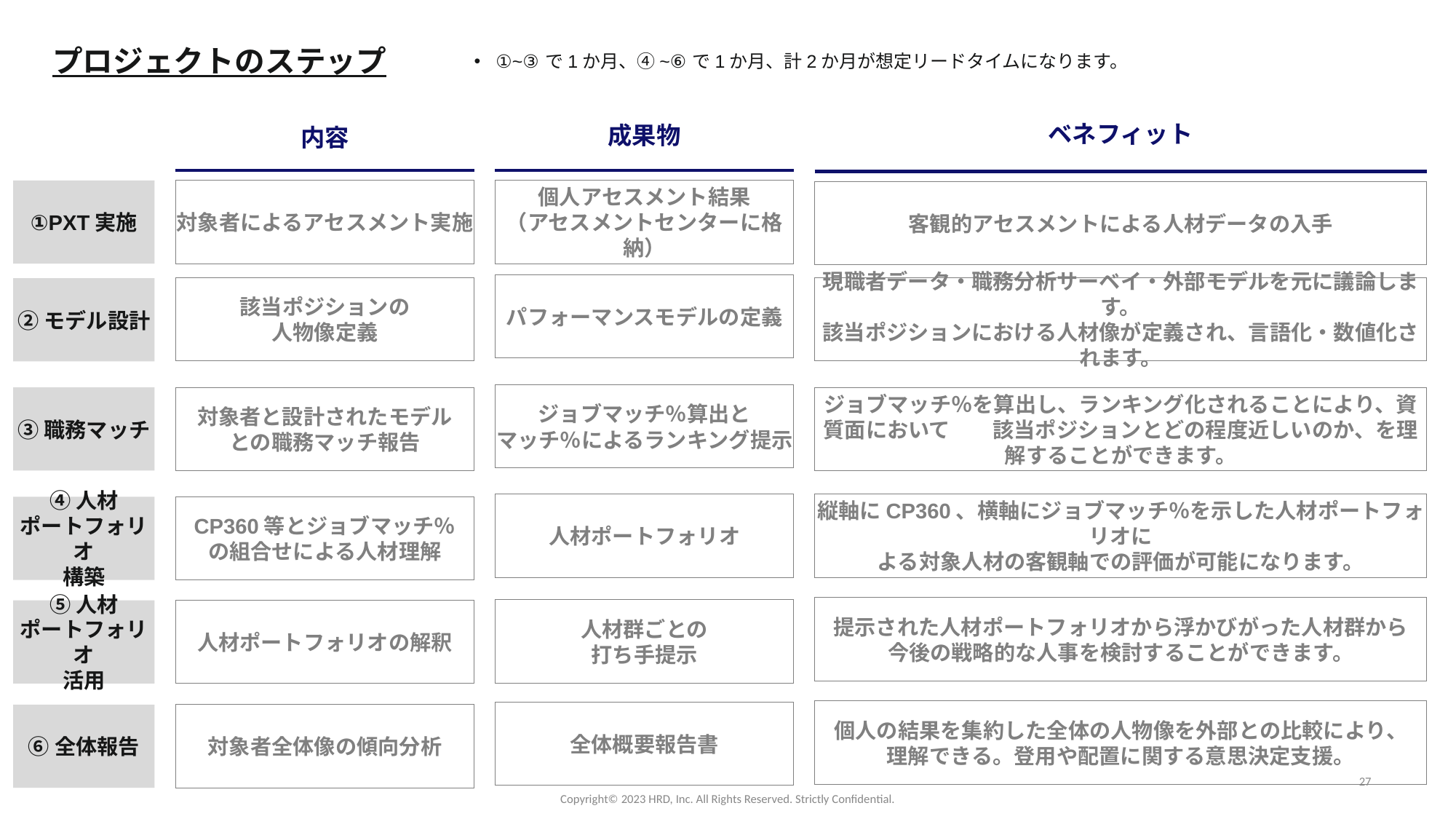

プロジェクトのステップ
①~③で1か月、④~⑥で1か月、計2か月が想定リードタイムになります。
ベネフィット
成果物
内容
①PXT実施
対象者によるアセスメント実施
個人アセスメント結果
（アセスメントセンターに格納）
客観的アセスメントによる人材データの入手
パフォーマンスモデルの定義
該当ポジションの
人物像定義
現職者データ・職務分析サーベイ・外部モデルを元に議論します。
該当ポジションにおける人材像が定義され、言語化・数値化されます。
②モデル設計
ジョブマッチ％算出と
マッチ％によるランキング提示
③職務マッチ
対象者と設計されたモデル
との職務マッチ報告
ジョブマッチ％を算出し、ランキング化されることにより、資質面において　　該当ポジションとどの程度近しいのか、を理解することができます。
人材ポートフォリオ
縦軸にCP360、横軸にジョブマッチ％を示した人材ポートフォリオに
よる対象人材の客観軸での評価が可能になります。
④人材
ポートフォリオ
構築
CP360等とジョブマッチ％
の組合せによる人材理解
提示された人材ポートフォリオから浮かびがった人材群から
今後の戦略的な人事を検討することができます。
人材群ごとの
打ち手提示
⑤人材
ポートフォリオ
活用
人材ポートフォリオの解釈
個人の結果を集約した全体の人物像を外部との比較により、
理解できる。登用や配置に関する意思決定支援。
全体概要報告書
⑥全体報告
対象者全体像の傾向分析
27
Copyright©️ 2023 HRD, Inc. All Rights Reserved. Strictly Confidential.